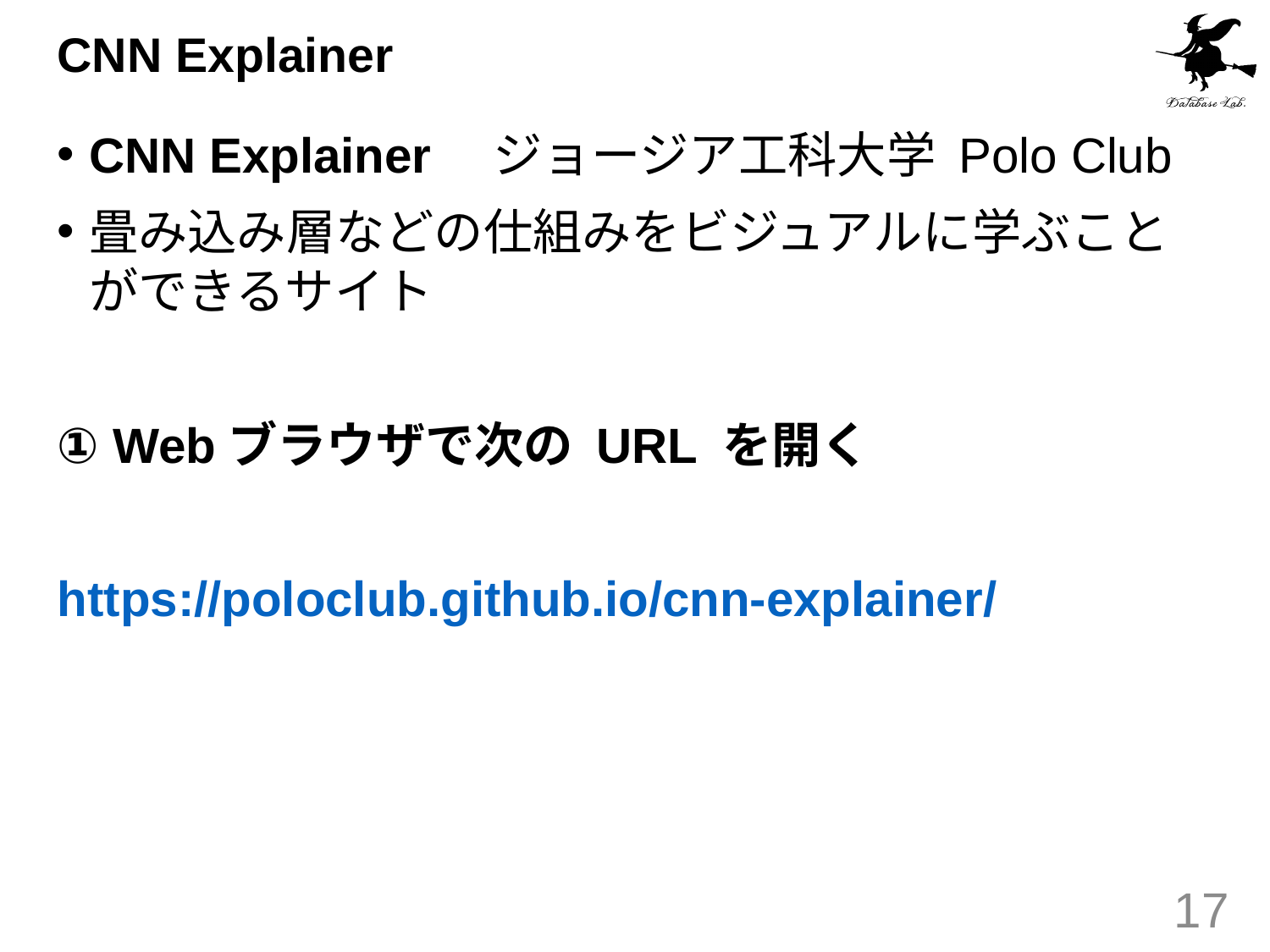

# CNN Explainer
CNN Explainer　ジョージア工科大学 Polo Club
畳み込み層などの仕組みをビジュアルに学ぶことができるサイト

① Webブラウザで次の URL を開く

https://poloclub.github.io/cnn-explainer/
17